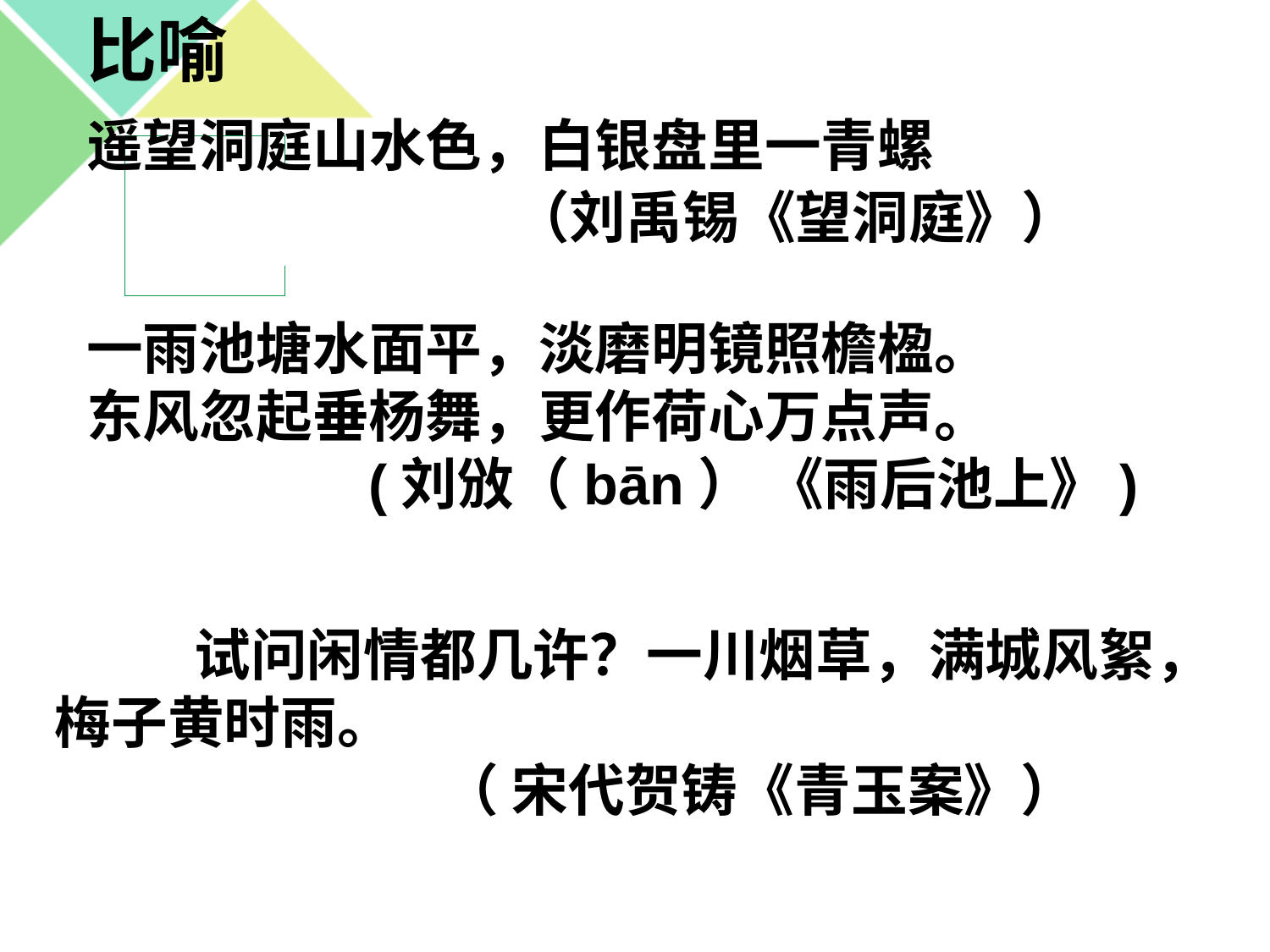

比喻
遥望洞庭山水色，白银盘里一青螺
                                （刘禹锡《望洞庭》）
一雨池塘水面平，淡磨明镜照檐楹。
东风忽起垂杨舞，更作荷心万点声。
                  (刘攽（bān） 《雨后池上》)
 　　试问闲情都几许？一川烟草，满城风絮，梅子黄时雨。
                             （ 宋代贺铸《青玉案》）